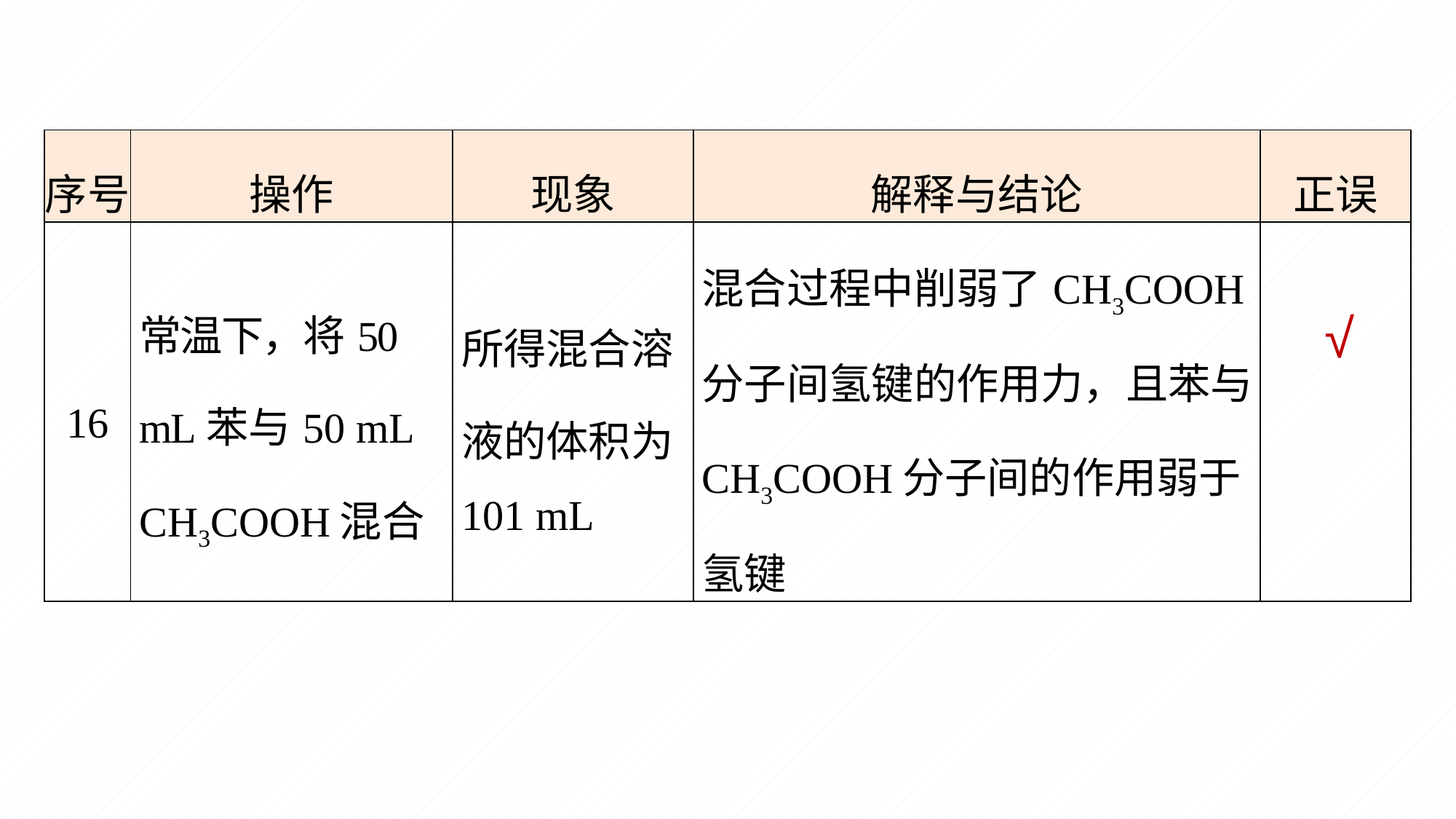

| 序号 | 操作 | 现象 | 解释与结论 | 正误 |
| --- | --- | --- | --- | --- |
| 16 | 常温下，将50 mL苯与50 mL CH3COOH混合 | 所得混合溶液的体积为101 mL | 混合过程中削弱了CH3COOH分子间氢键的作用力，且苯与CH3COOH分子间的作用弱于氢键 |  |
√